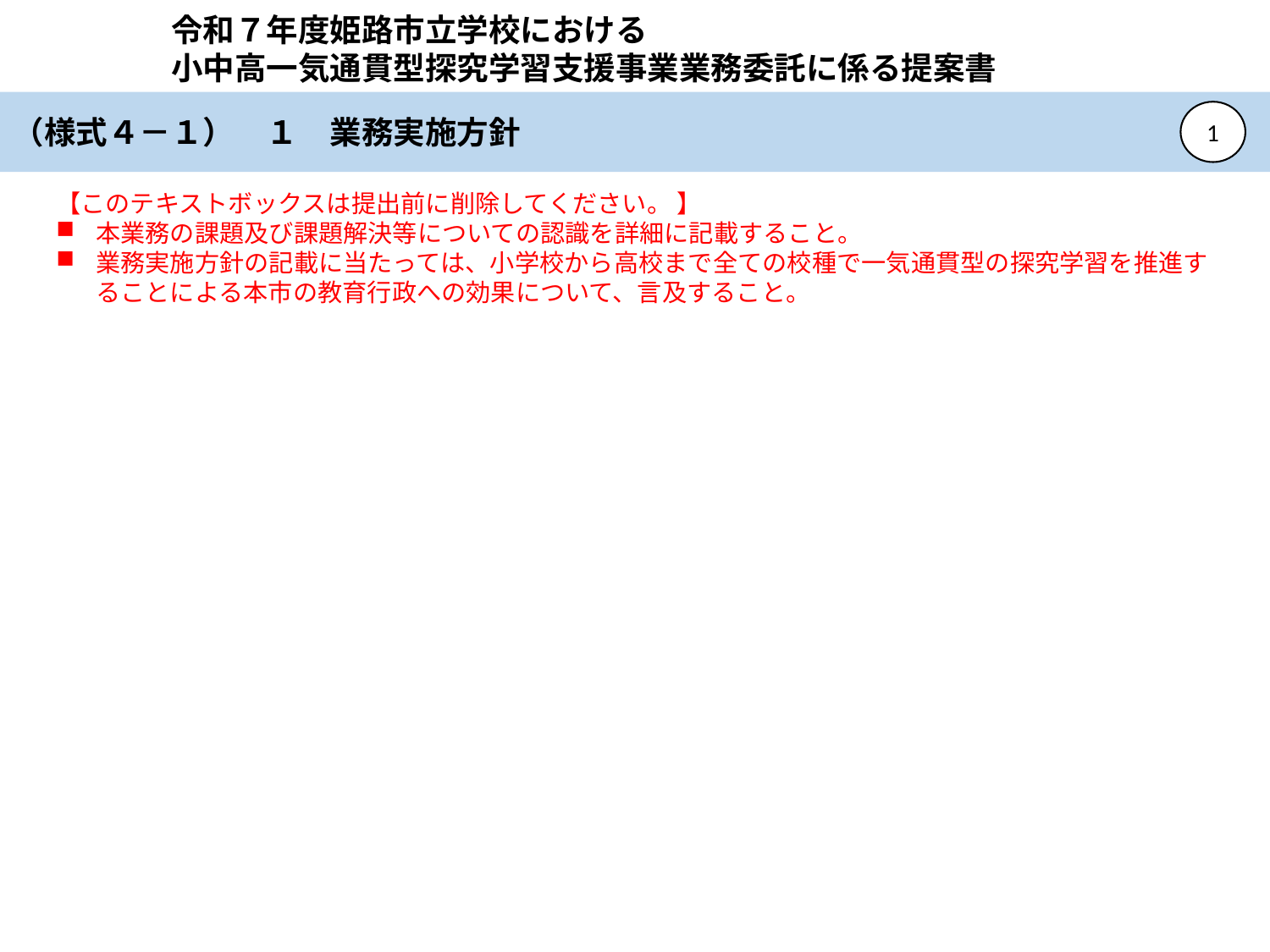

令和７年度姫路市立学校における
　　　　　小中高一気通貫型探究学習支援事業業務委託に係る提案書
（様式４－１）　１　業務実施方針
1
【このテキストボックスは提出前に削除してください。 】
本業務の課題及び課題解決等についての認識を詳細に記載すること。
業務実施方針の記載に当たっては、小学校から高校まで全ての校種で一気通貫型の探究学習を推進することによる本市の教育行政への効果について、言及すること。